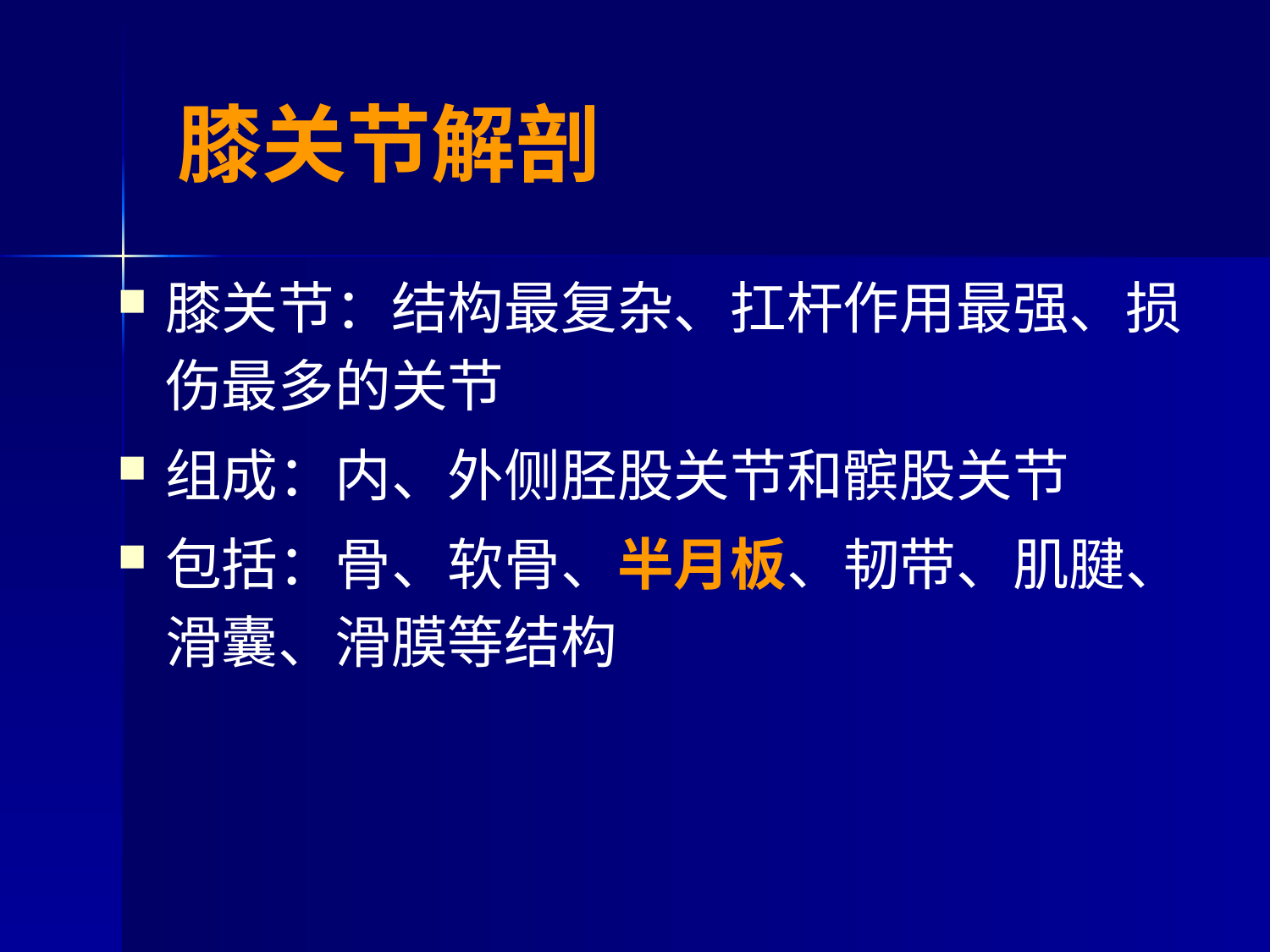

# 膝关节解剖
膝关节：结构最复杂、扛杆作用最强、损伤最多的关节
组成：内、外侧胫股关节和髌股关节
包括：骨、软骨、半月板、韧带、肌腱、滑囊、滑膜等结构